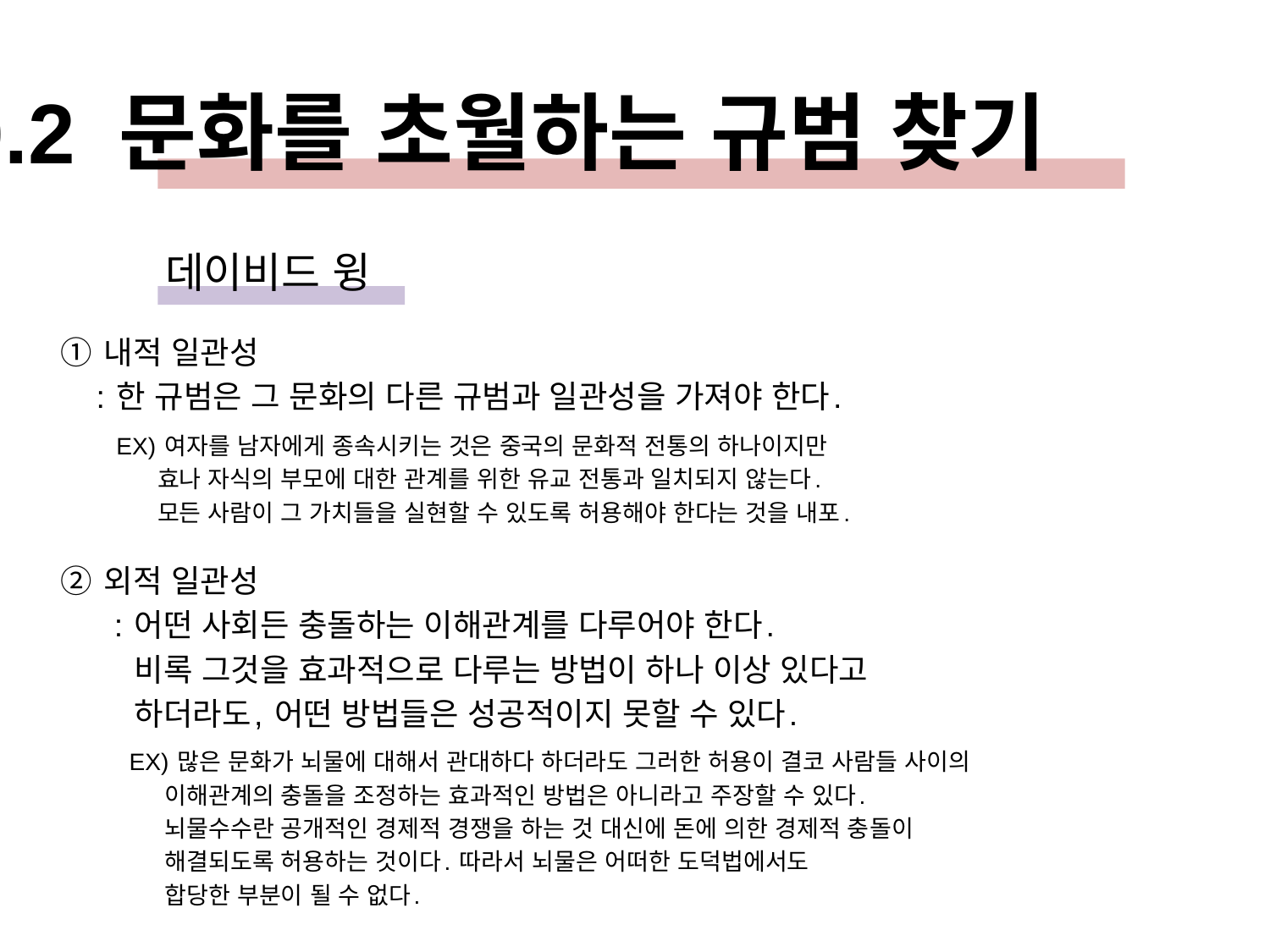

10.2 문화를 초월하는 규범 찾기

데이비드 윙

① 내적 일관성
    : 한 규범은 그 문화의 다른 규범과 일관성을 가져야 한다.

         EX) 여자를 남자에게 종속시키는 것은 중국의 문화적 전통의 하나이지만
              효나 자식의 부모에 대한 관계를 위한 유교 전통과 일치되지 않는다.
              모든 사람이 그 가치들을 실현할 수 있도록 허용해야 한다는 것을 내포.

② 외적 일관성
      : 어떤 사회든 충돌하는 이해관계를 다루어야 한다.
        비록 그것을 효과적으로 다루는 방법이 하나 이상 있다고
        하더라도, 어떤 방법들은 성공적이지 못할 수 있다.

            EX) 많은 문화가 뇌물에 대해서 관대하다 하더라도 그러한 허용이 결코 사람들 사이의
               이해관계의 충돌을 조정하는 효과적인 방법은 아니라고 주장할 수 있다.
               뇌물수수란 공개적인 경제적 경쟁을 하는 것 대신에 돈에 의한 경제적 충돌이
               해결되도록 허용하는 것이다. 따라서 뇌물은 어떠한 도덕법에서도
               합당한 부분이 될 수 없다.